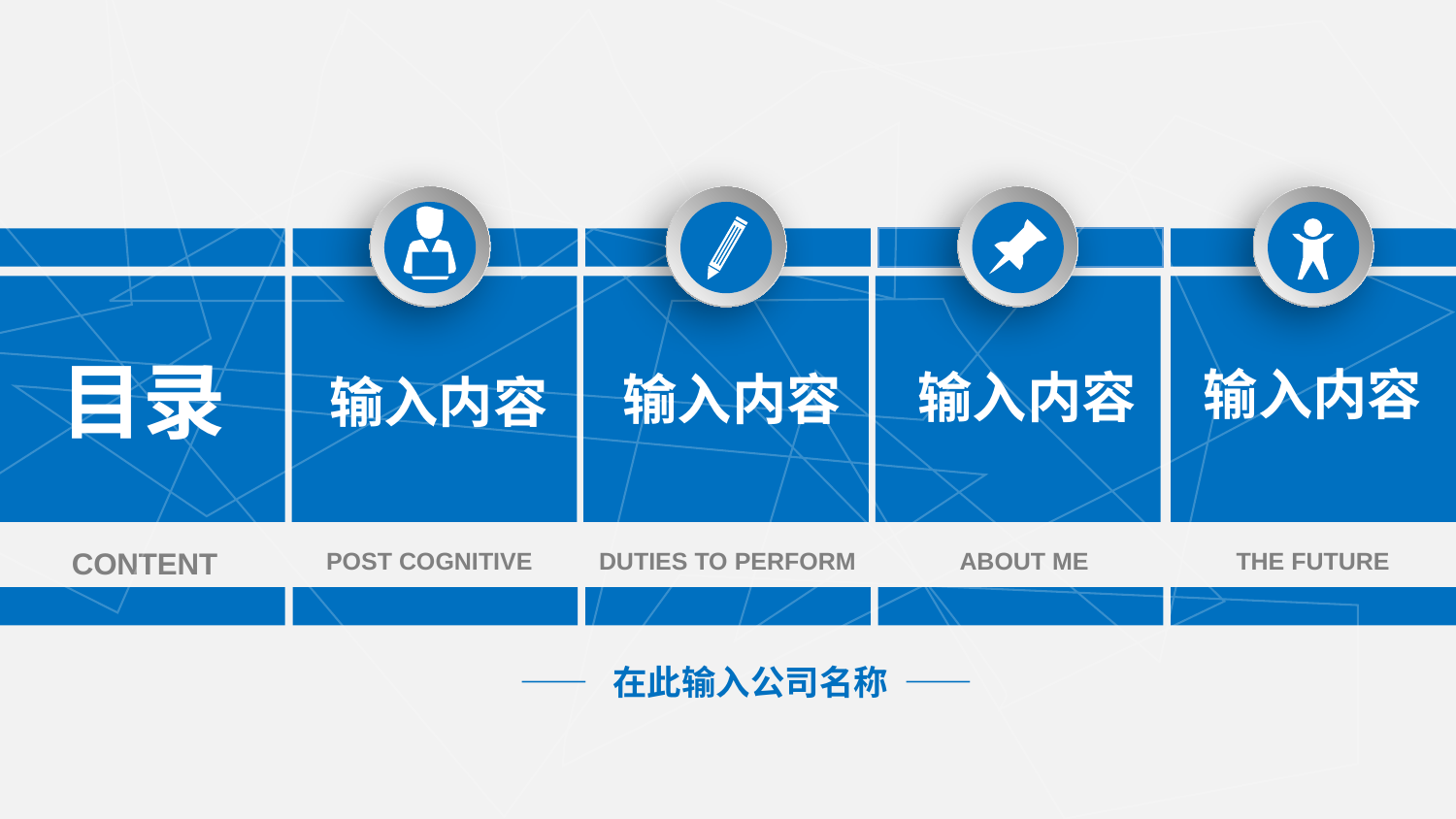

目录
输入内容
输入内容
输入内容
输入内容
CONTENT
POST COGNITIVE
DUTIES TO PERFORM
ABOUT ME
THE FUTURE

——  在此输入公司名称  ——